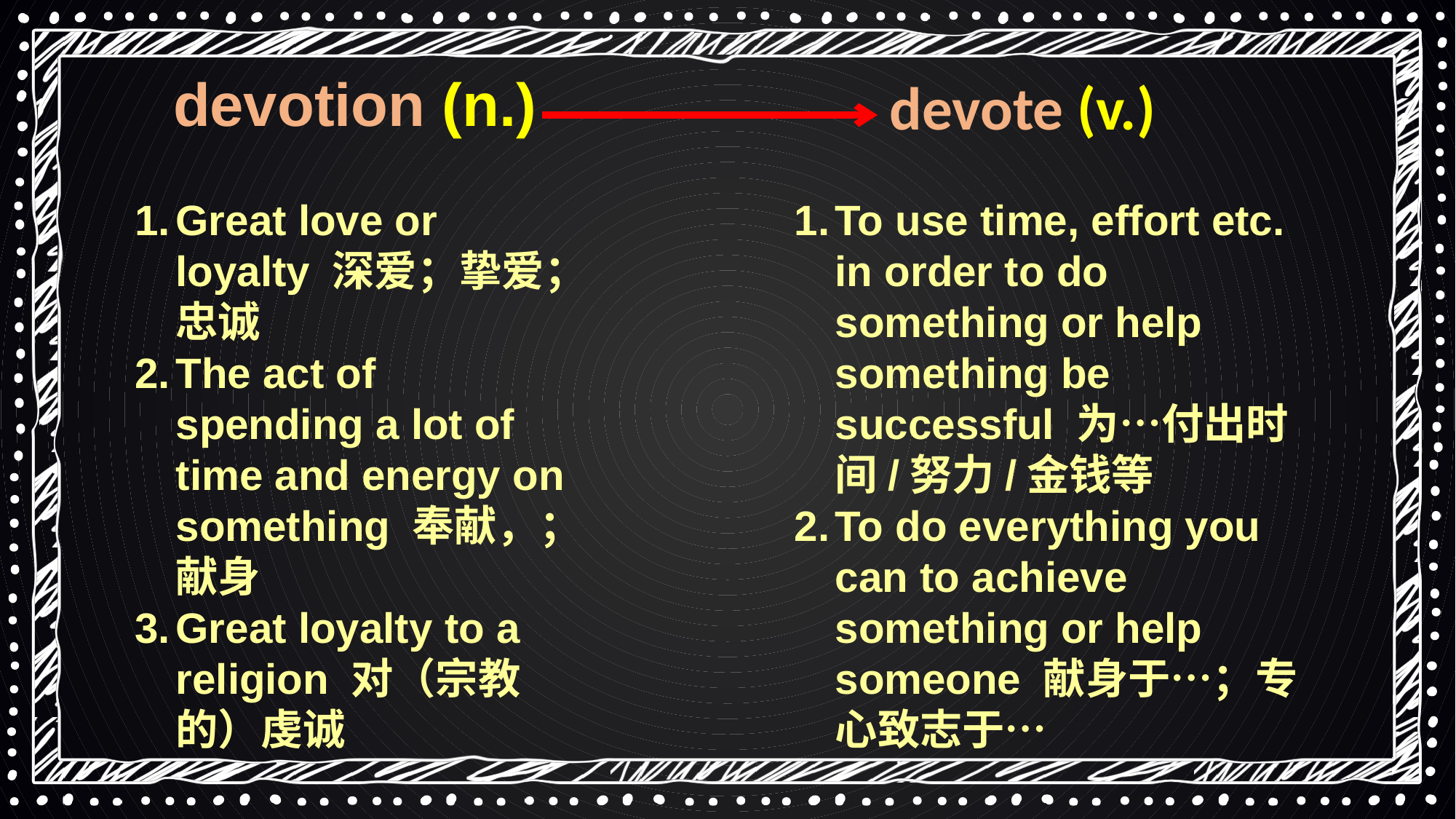

devotion (n.)
devote (v.)
To use time, effort etc. in order to do something or help something be successful 为…付出时间/努力/金钱等
To do everything you can to achieve something or help someone 献身于…；专心致志于…
Great love or loyalty 深爱；挚爱；忠诚
The act of spending a lot of time and energy on something 奉献，；献身
Great loyalty to a religion 对（宗教的）虔诚